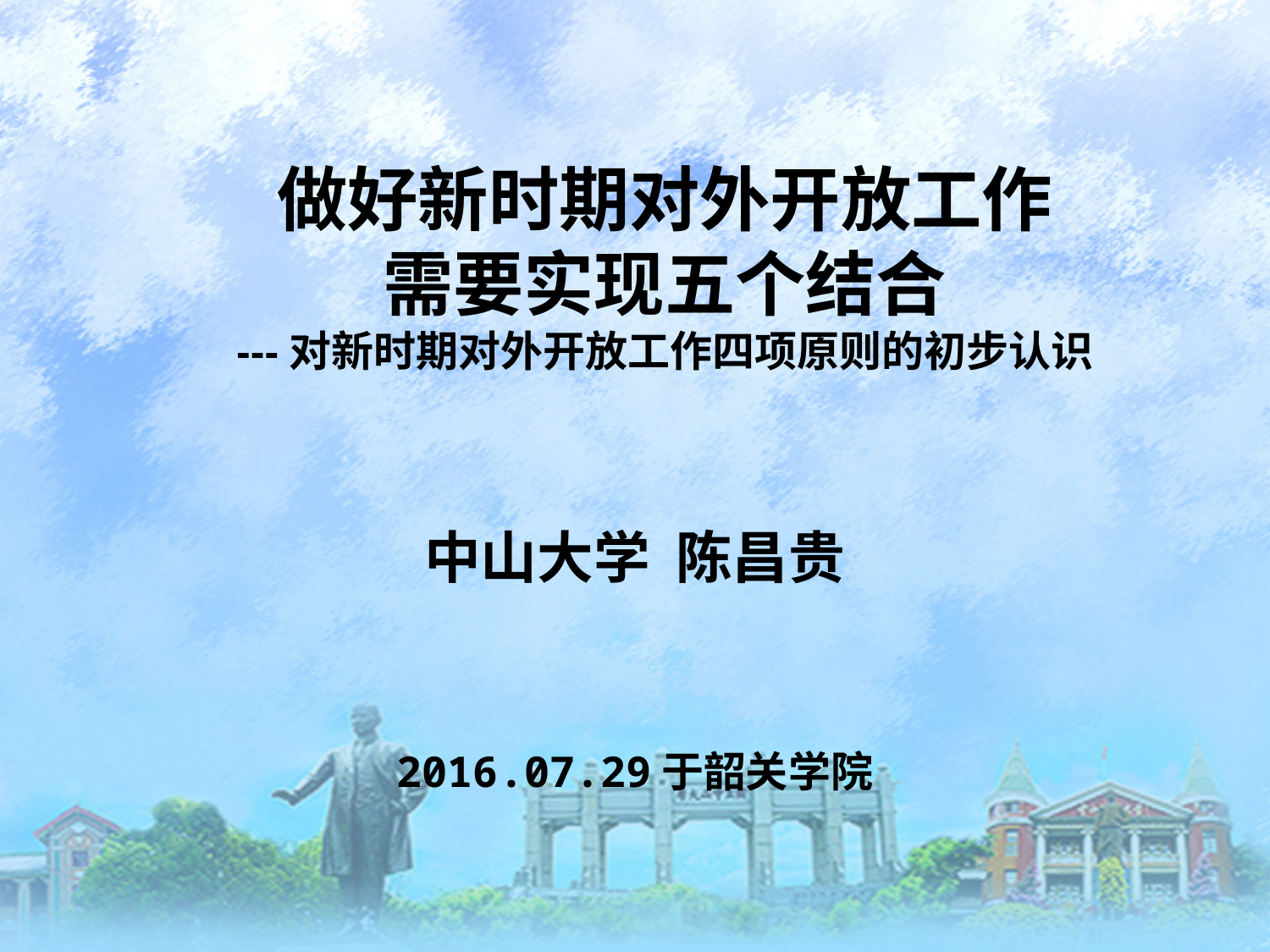

# 做好新时期对外开放工作 需要实现五个结合 ---对新时期对外开放工作四项原则的初步认识
中山大学  陈昌贵

2016.07.29于韶关学院